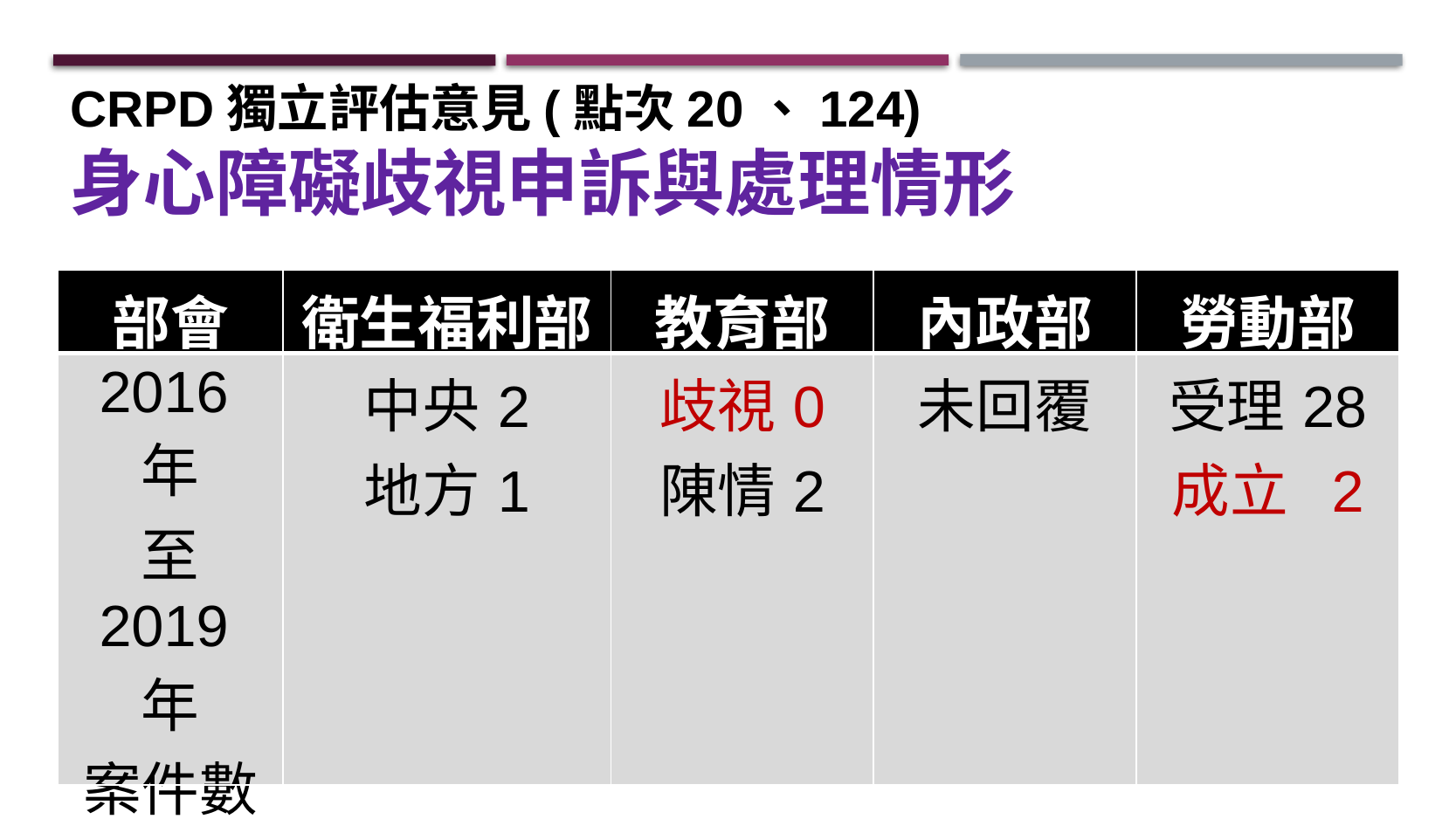

CRPD獨立評估意見(點次20、124)
身心障礙歧視申訴與處理情形
| 部會 | 衛生福利部 | 教育部 | 內政部 | 勞動部 |
| --- | --- | --- | --- | --- |
| 2016年 至 2019年 案件數 | 中央2 地方1 | 歧視0 陳情2 | 未回覆 | 受理28 成立 2 |